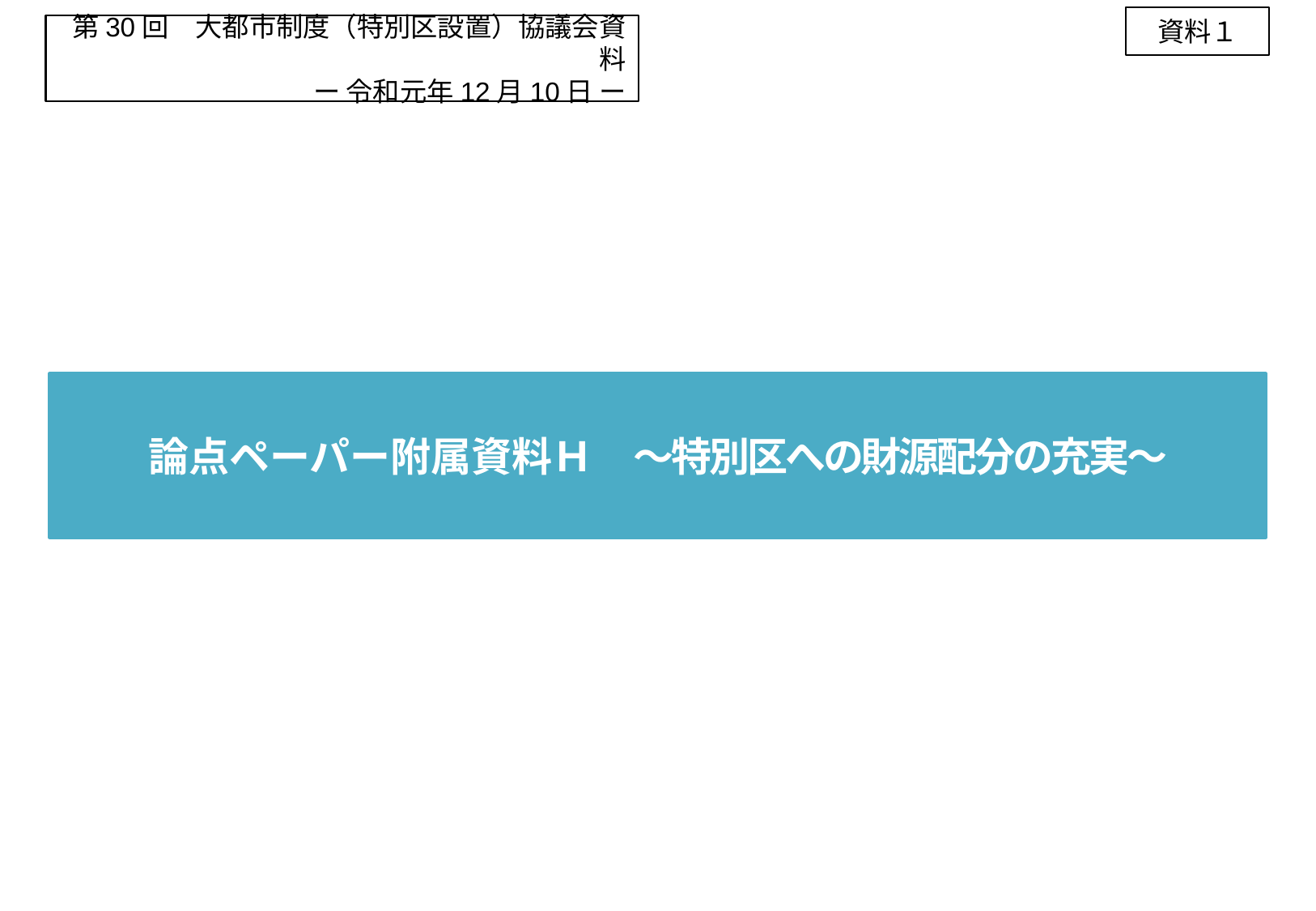

資料１
第30回　大都市制度（特別区設置）協議会資料
ー 令和元年12月10日 ー
# 論点ペーパー附属資料Ｈ　～特別区への財源配分の充実～